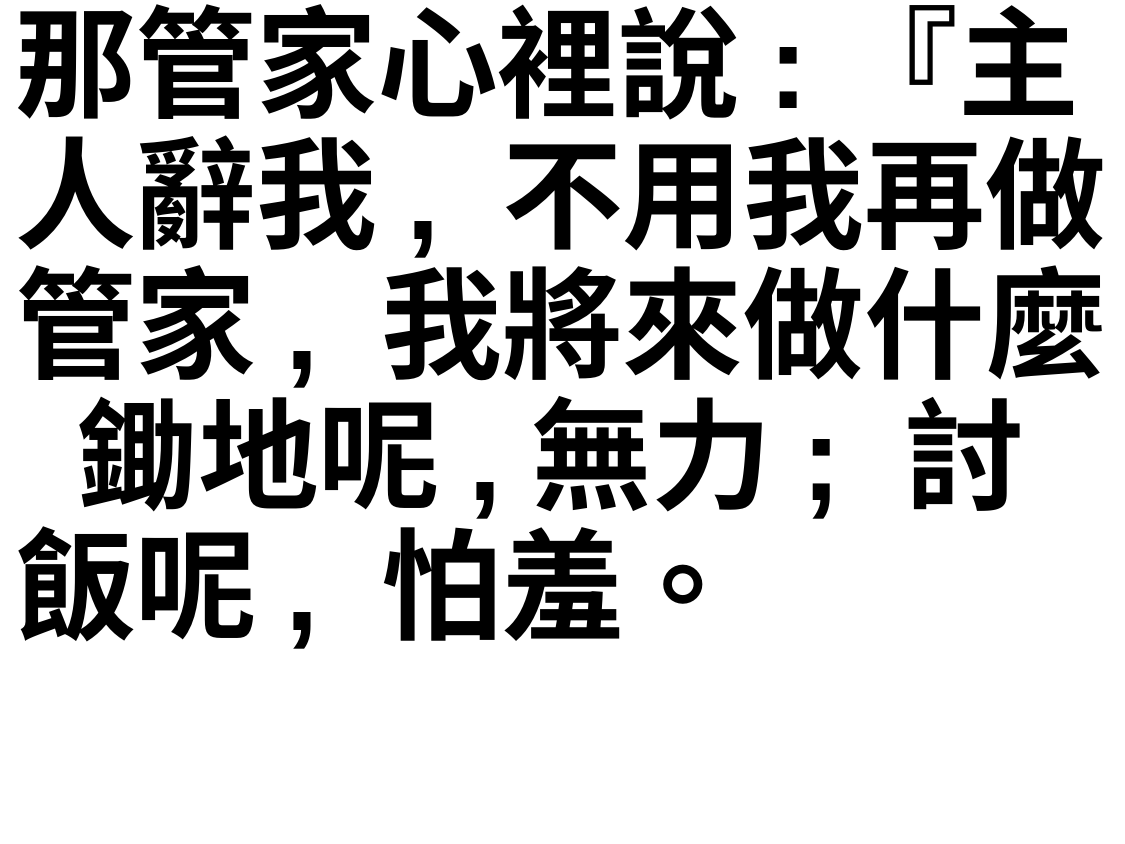

那管家心裡說:『主人辭我, 不用我再做管家, 我將來做什麼? 鋤地呢,無力; 討飯呢, 怕羞。